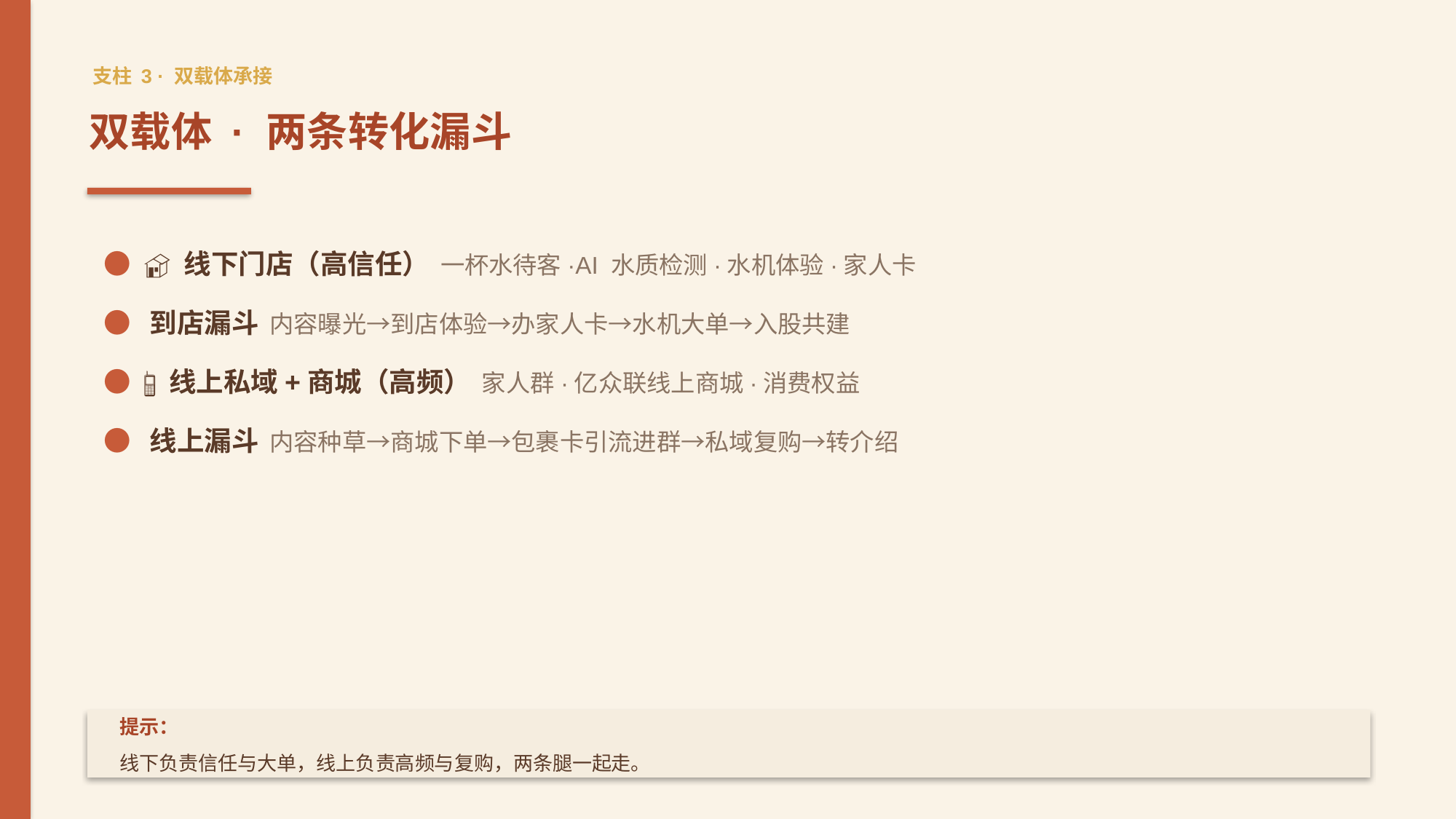

支柱 3 · 双载体承接
双载体 · 两条转化漏斗

●  🏠 线下门店（高信任）  一杯水待客·AI 水质检测·水机体验·家人卡
●  到店漏斗  内容曝光→到店体验→办家人卡→水机大单→入股共建
●  📱 线上私域+商城（高频）  家人群·亿众联线上商城·消费权益
●  线上漏斗  内容种草→商城下单→包裹卡引流进群→私域复购→转介绍

提示：
线下负责信任与大单，线上负责高频与复购，两条腿一起走。